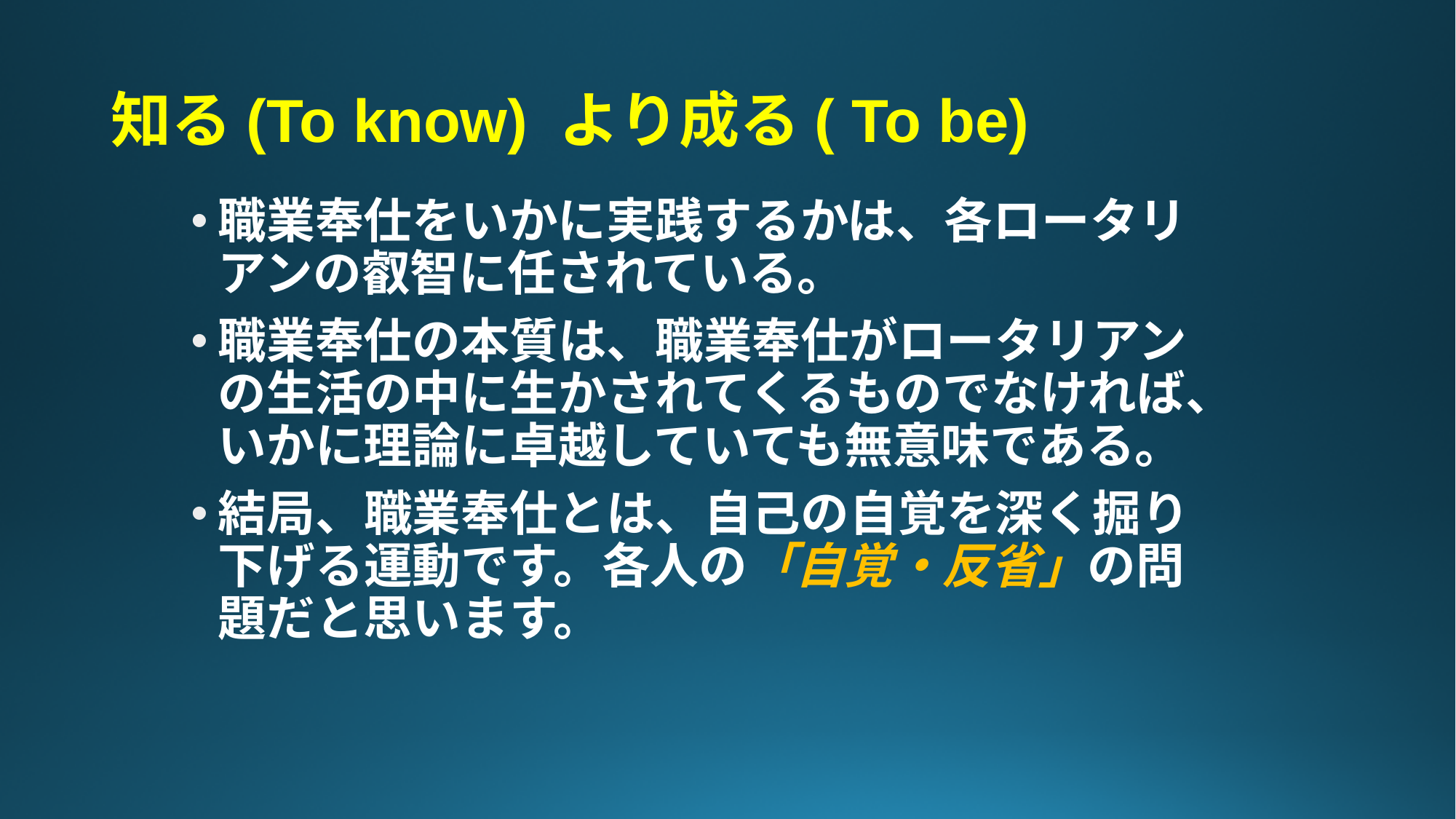

# 知る(To know) より成る( To be)
職業奉仕をいかに実践するかは、各ロータリアンの叡智に任されている。
職業奉仕の本質は、職業奉仕がロータリアンの生活の中に生かされてくるものでなければ、いかに理論に卓越していても無意味である。
結局、職業奉仕とは、自己の自覚を深く掘り下げる運動です。各人の「自覚・反省」の問題だと思います。